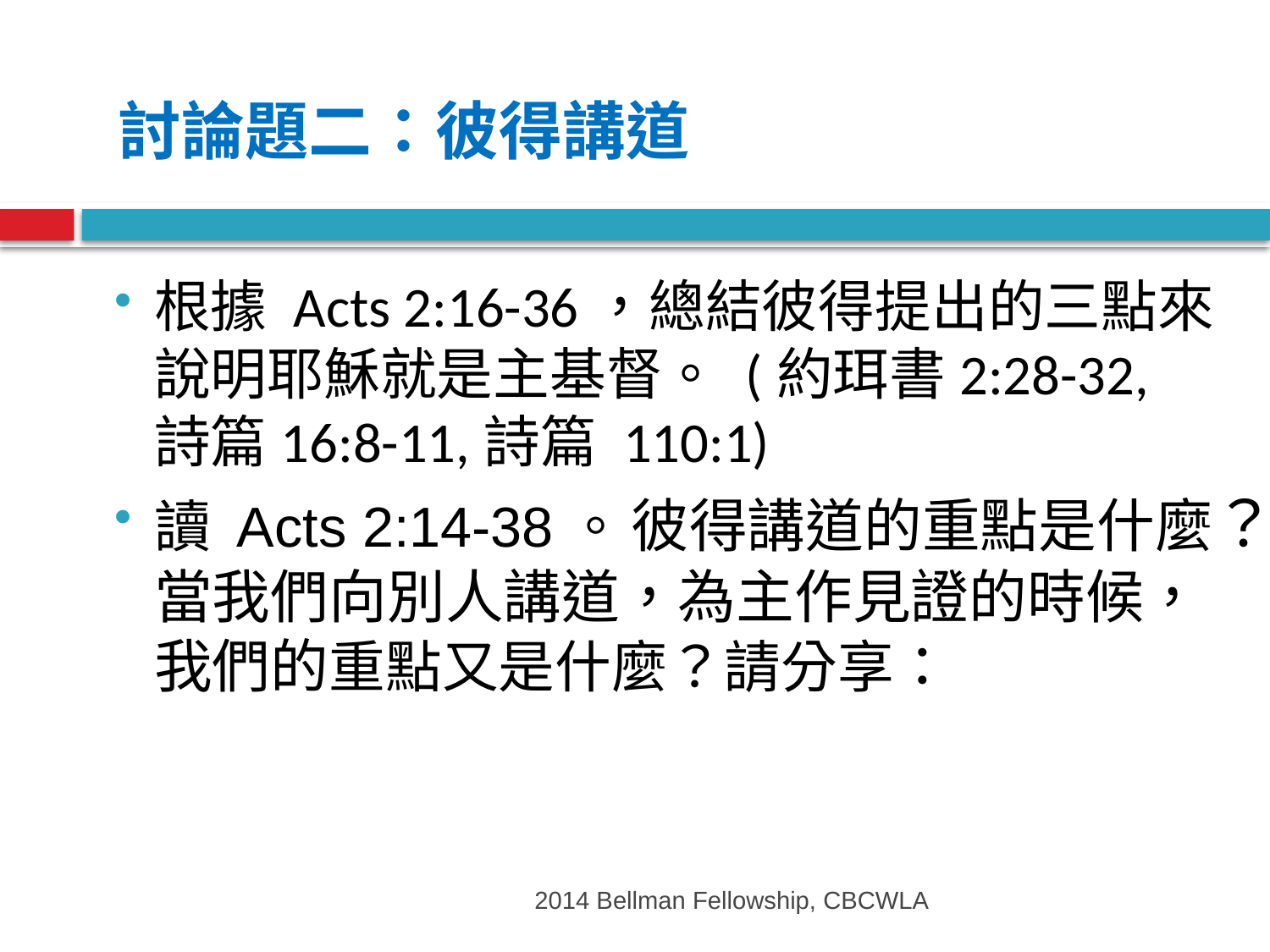

討論題二：彼得講道
根據 Acts 2:16-36，總結彼得提出的三點來說明耶穌就是主基督。 (約珥書2:28-32, 詩篇16:8-11,詩篇 110:1)
讀 Acts 2:14-38。 彼得講道的重點是什麼？當我們向別人講道，為主作見證的時候，我們的重點又是什麼？請分享：
2014 Bellman Fellowship, CBCWLA